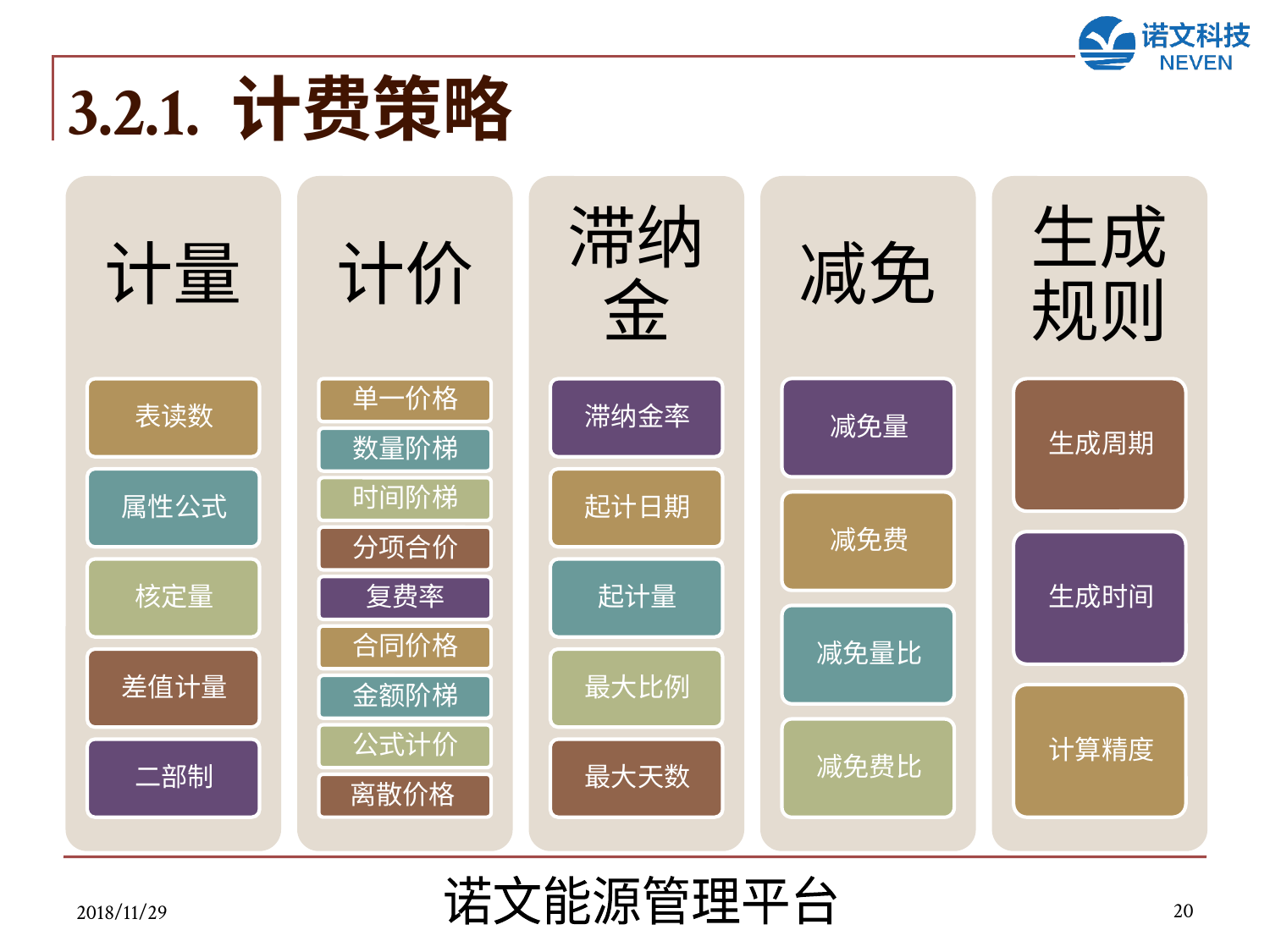

# 3.2.1. 计费策略
计量
表读数
属性公式
核定量
差值计量
二部制
计价
单一价格
数量阶梯
时间阶梯
分项合价
复费率
合同价格
金额阶梯
公式计价
离散价格
滞纳金
滞纳金率
起计日期
起计量
最大比例
最大天数
减免
减免量
减免费
减免量比
减免费比
生成规则
生成周期
生成时间
计算精度
2018/11/29
20